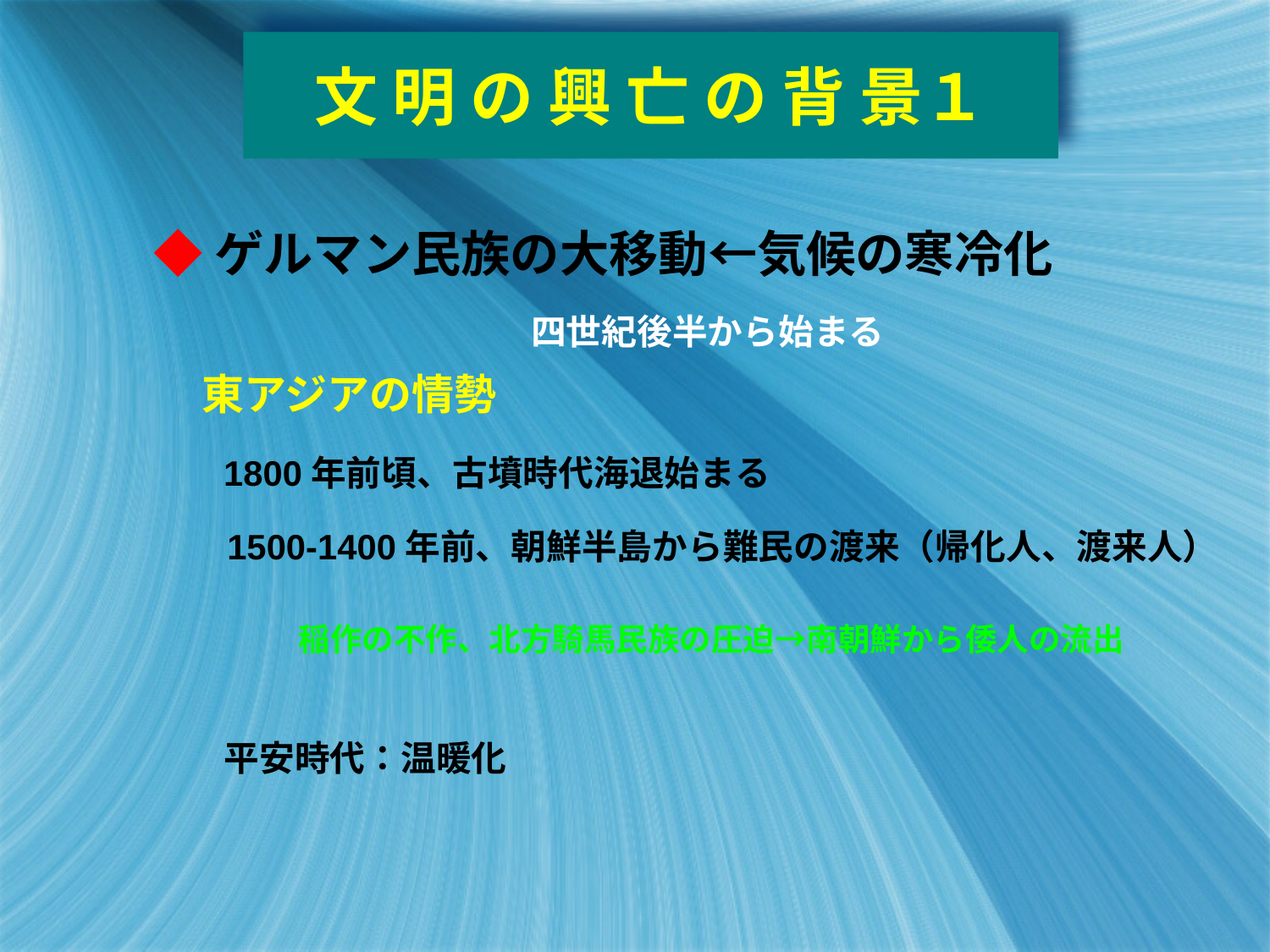

# 文 明 の 興 亡 の 背 景１
◆ゲルマン民族の大移動←気候の寒冷化
四世紀後半から始まる
東アジアの情勢
1800年前頃、古墳時代海退始まる
1500-1400年前、朝鮮半島から難民の渡来（帰化人、渡来人）
稲作の不作、北方騎馬民族の圧迫→南朝鮮から倭人の流出
平安時代：温暖化